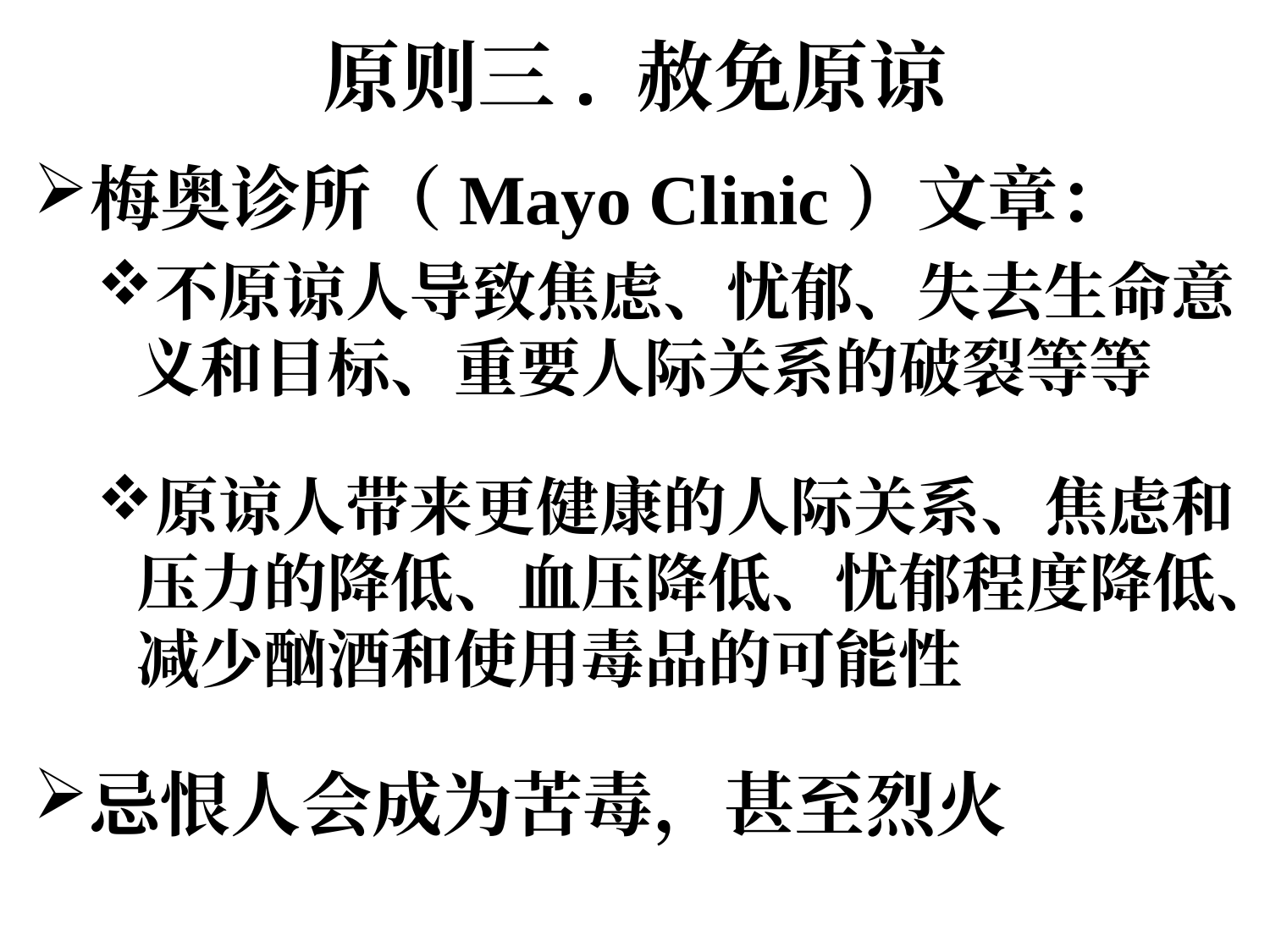

# 原则三. 赦免原谅
梅奥诊所（Mayo Clinic）文章：
不原谅人导致焦虑、忧郁、失去生命意义和目标、重要人际关系的破裂等等

原谅人带来更健康的人际关系、焦虑和压力的降低、血压降低、忧郁程度降低、减少酗酒和使用毒品的可能性

忌恨人会成为苦毒，甚至烈火